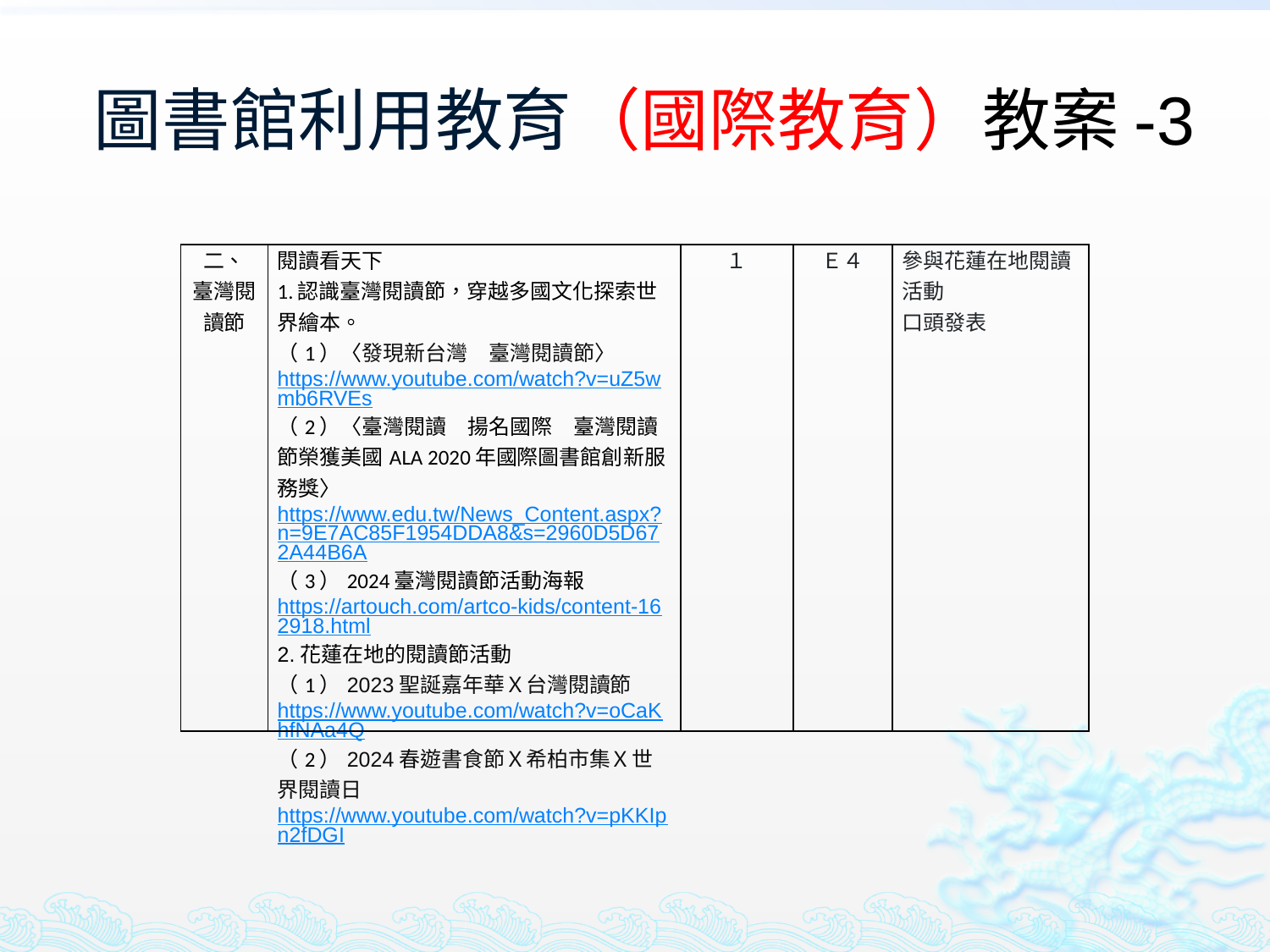

# 圖書館利用教育（國際教育）教案-3
| 二、 臺灣閱讀節 | 閱讀看天下 1.認識臺灣閱讀節，穿越多國文化探索世界繪本。 （1）〈發現新台灣　臺灣閱讀節〉 https://www.youtube.com/watch?v=uZ5wmb6RVEs （2）〈臺灣閱讀　揚名國際　臺灣閱讀節榮獲美國ALA 2020年國際圖書館創新服務獎〉 https://www.edu.tw/News\_Content.aspx?n=9E7AC85F1954DDA8&s=2960D5D672A44B6A （3）2024臺灣閱讀節活動海報 https://artouch.com/artco-kids/content-162918.html 2.花蓮在地的閱讀節活動 （1）2023聖誕嘉年華Ｘ台灣閱讀節 https://www.youtube.com/watch?v=oCaKhfNAa4Q （2）2024春遊書食節Ｘ希柏市集Ｘ世界閱讀日 https://www.youtube.com/watch?v=pKKIpn2fDGI | １ | Ｅ４ | 參與花蓮在地閱讀活動 口頭發表 |
| --- | --- | --- | --- | --- |